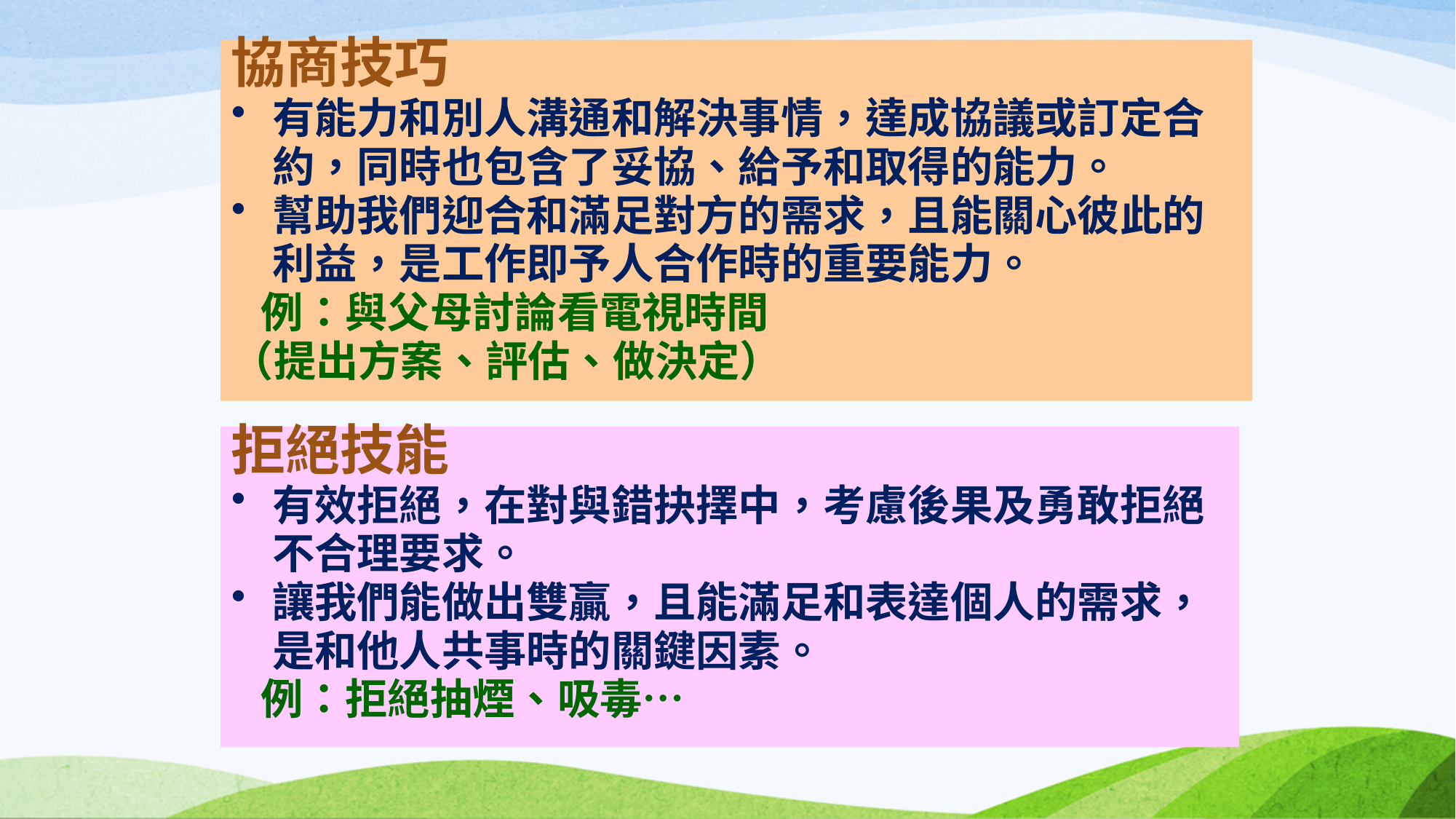

協商技巧
有能力和別人溝通和解決事情，達成協議或訂定合約，同時也包含了妥協、給予和取得的能力。
幫助我們迎合和滿足對方的需求，且能關心彼此的利益，是工作即予人合作時的重要能力。
  例：與父母討論看電視時間
（提出方案、評估、做決定）
拒絕技能
有效拒絕，在對與錯抉擇中，考慮後果及勇敢拒絕不合理要求。
讓我們能做出雙贏，且能滿足和表達個人的需求，是和他人共事時的關鍵因素。
  例：拒絕抽煙、吸毒…